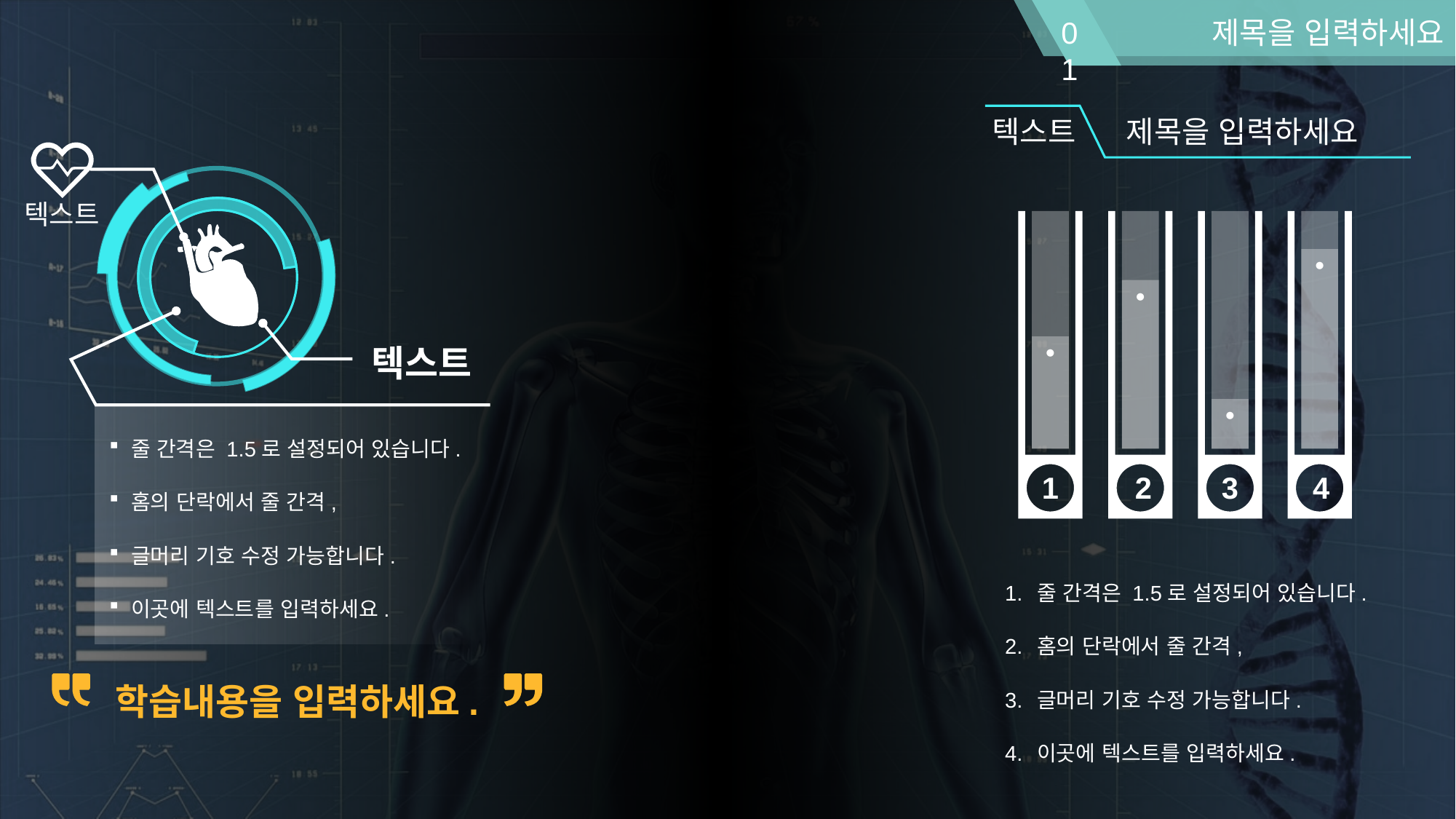

01
제목을 입력하세요

텍스트
제목을 입력하세요

텍스트

●
1

●
2

●
3

●
4

텍스트

줄 간격은 1.5로 설정되어 있습니다.
홈의 단락에서 줄 간격,
글머리 기호 수정 가능합니다.
이곳에 텍스트를 입력하세요.
줄 간격은 1.5로 설정되어 있습니다.
홈의 단락에서 줄 간격,
글머리 기호 수정 가능합니다.
이곳에 텍스트를 입력하세요.

학습내용을 입력하세요.